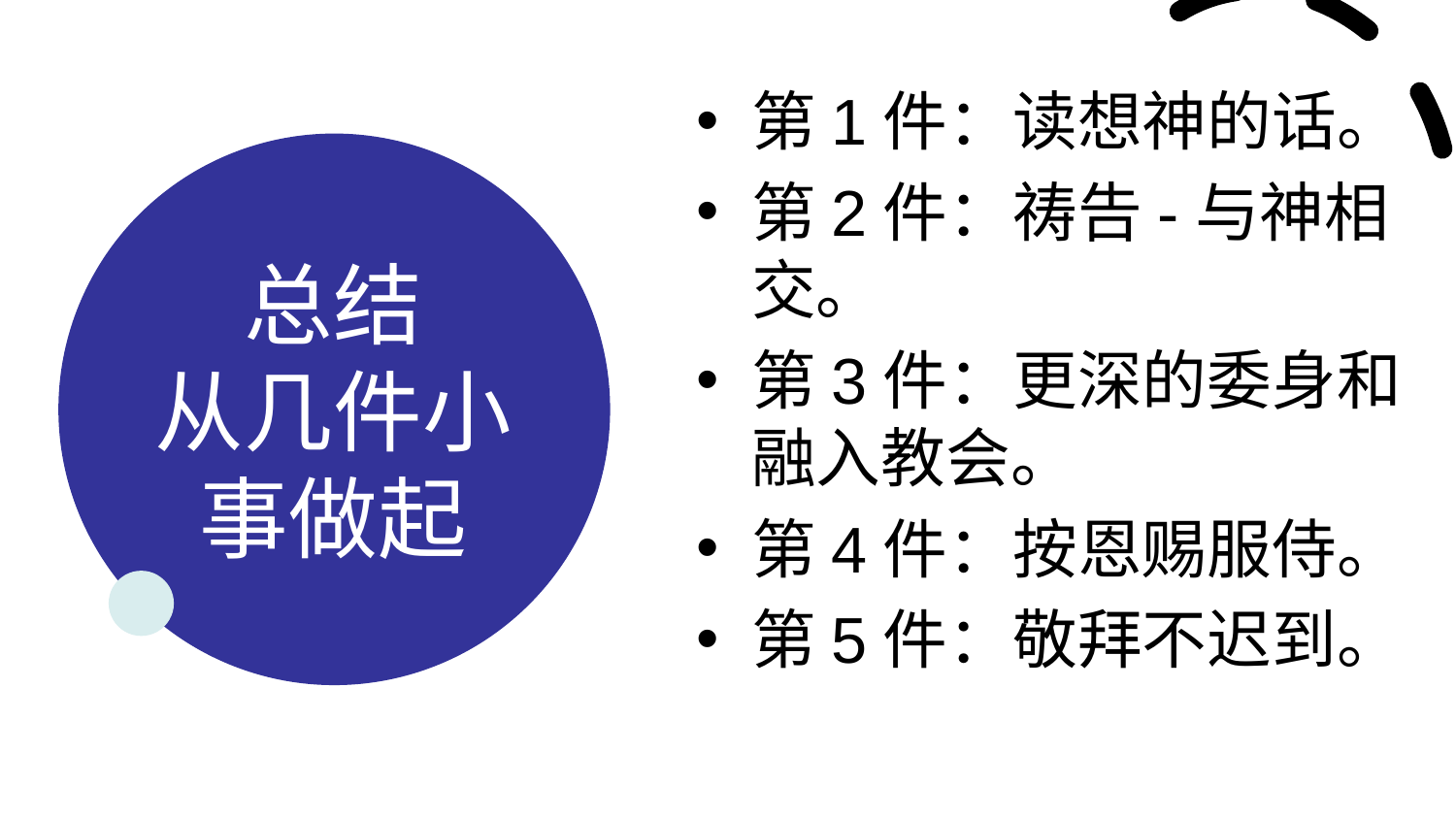

第1件：读想神的话。
第2件：祷告-与神相交。
第3件：更深的委身和融入教会。
第4件：按恩赐服侍。
第5件：敬拜不迟到。

# 总结 从几件小事做起